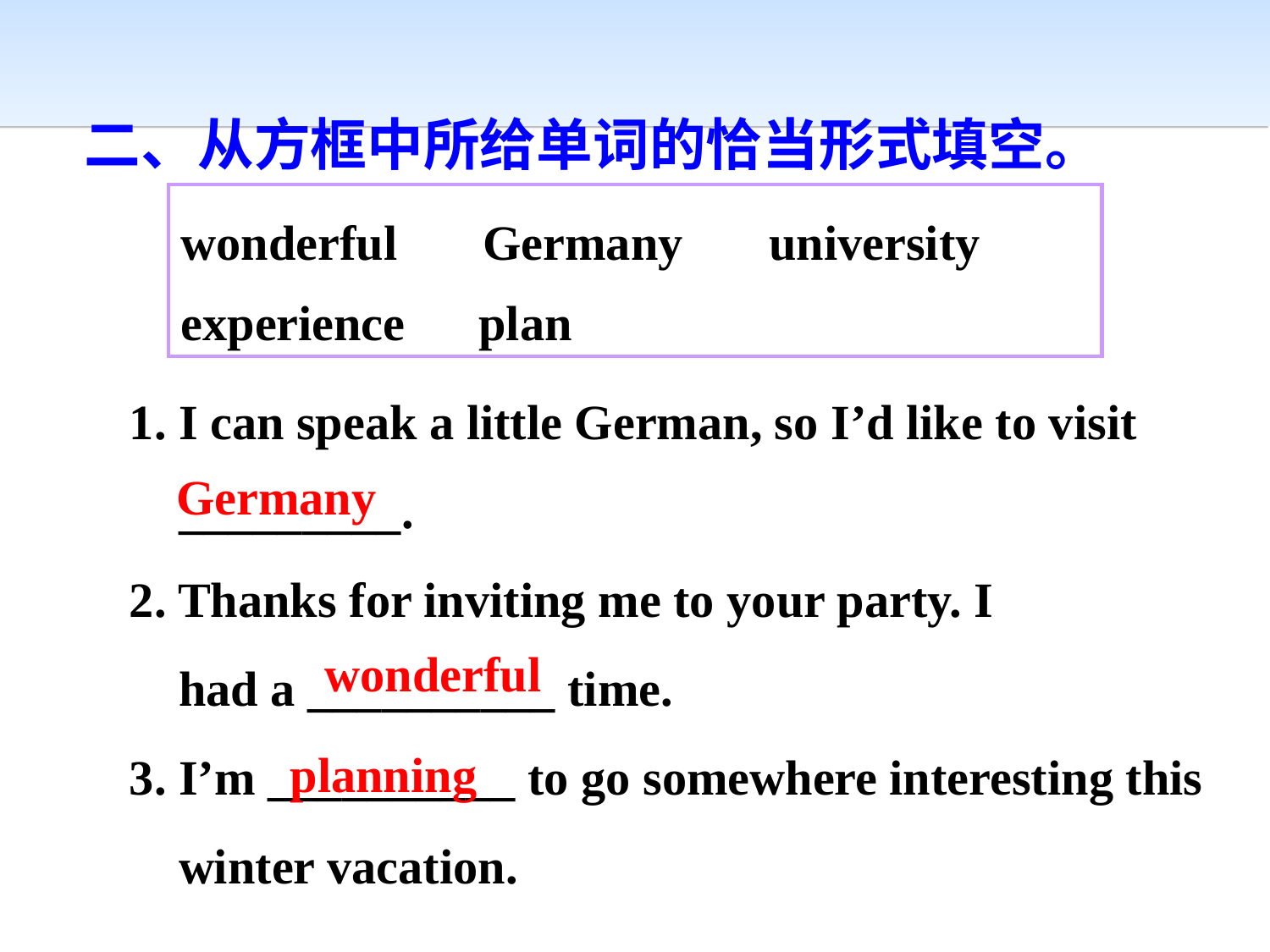

二、从方框中所给单词的恰当形式填空。
wonderful       Germany       university
experience      plan
1. I can speak a little German, so I’d like to visit
    _________.
2. Thanks for inviting me to your party. I
    had a __________ time.
3. I’m __________ to go somewhere interesting this
    winter vacation.
Germany
wonderful
planning